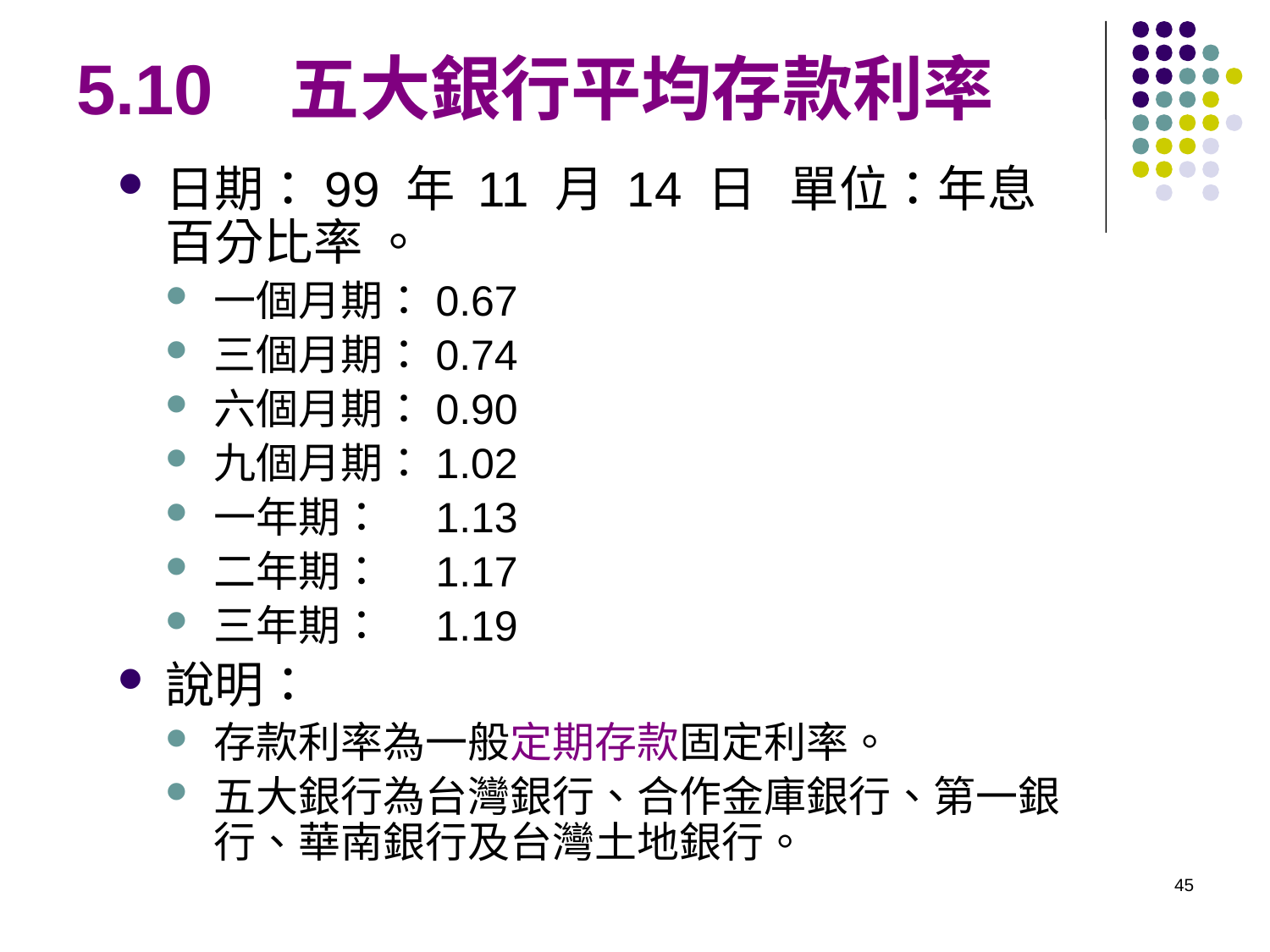

# 5.10   五大銀行平均存款利率
日期：99 年 11 月 14 日   單位：年息百分比率 。
一個月期：0.67
三個月期：0.74
六個月期：0.90
九個月期：1.02
一年期：　1.13
二年期：　1.17
三年期：　1.19
說明：
存款利率為一般定期存款固定利率。
五大銀行為台灣銀行、合作金庫銀行、第一銀行、華南銀行及台灣土地銀行。
45